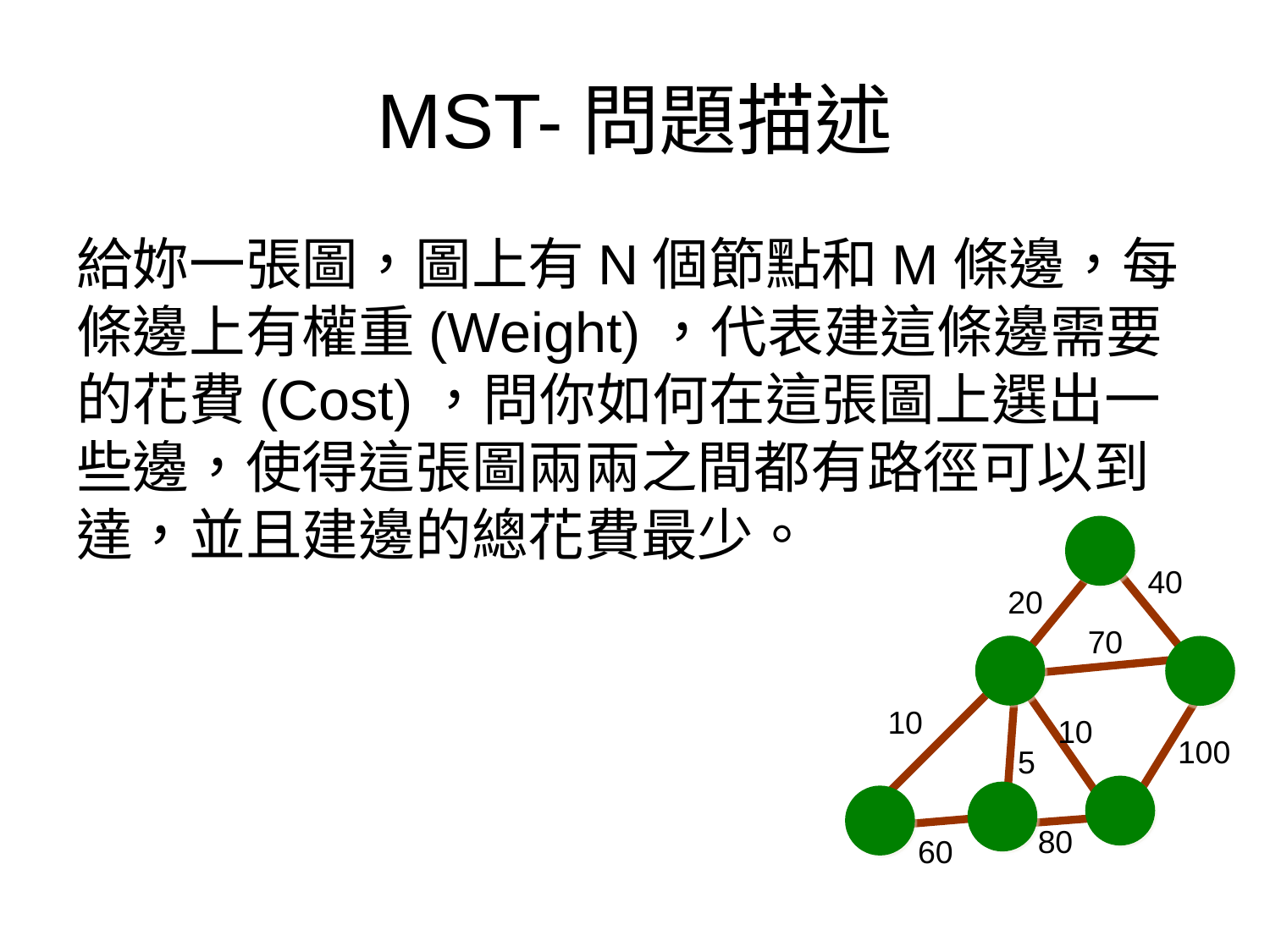

# MST-問題描述
給妳一張圖，圖上有N個節點和M條邊，每條邊上有權重(Weight)，代表建這條邊需要的花費(Cost)，問你如何在這張圖上選出一些邊，使得這張圖兩兩之間都有路徑可以到達，並且建邊的總花費最少。

40
20
70

10
10
100
5

80
60